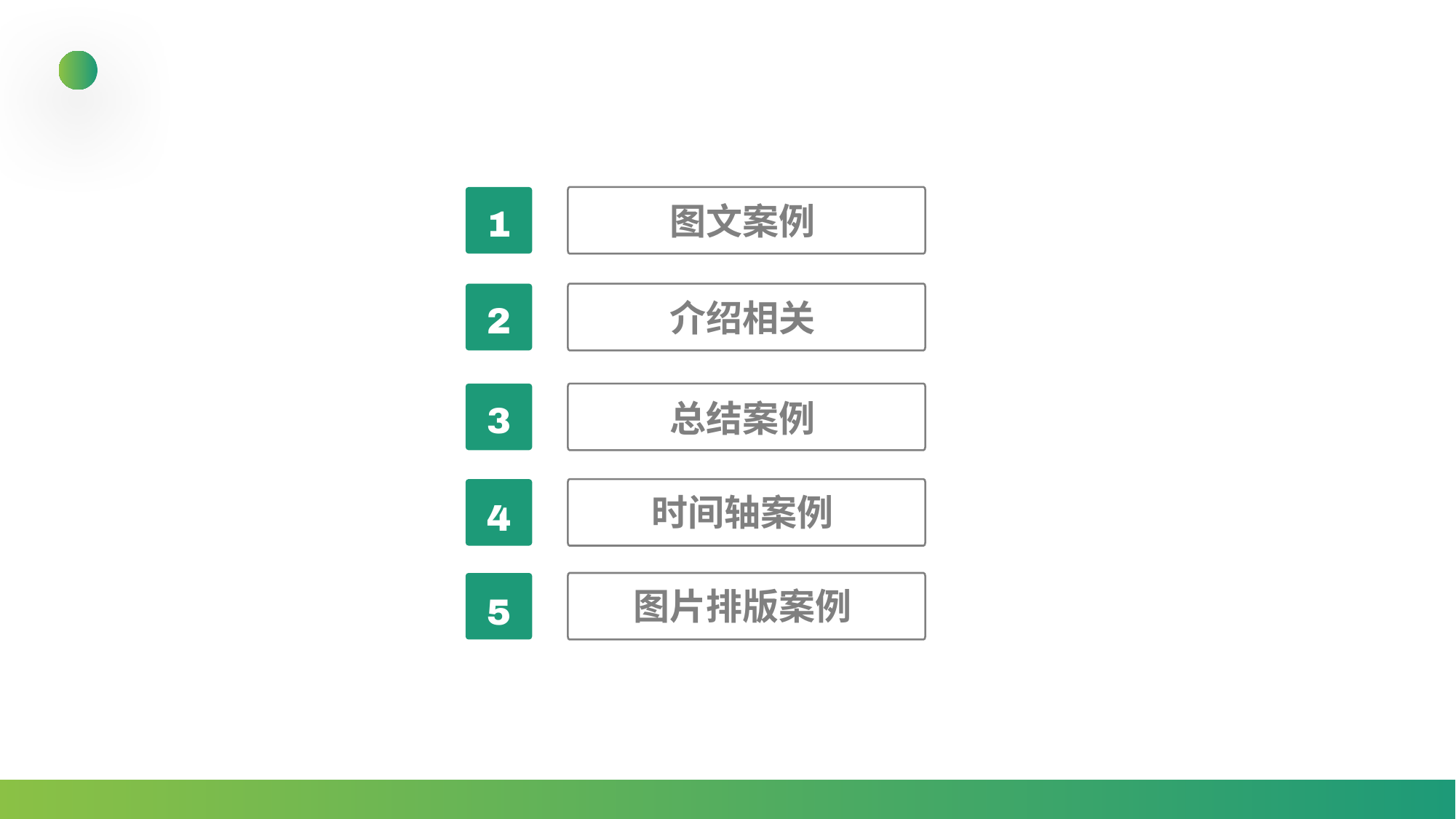

1

图文案例

2

介绍相关

3

总结案例

4

时间轴案例

5

图片排版案例